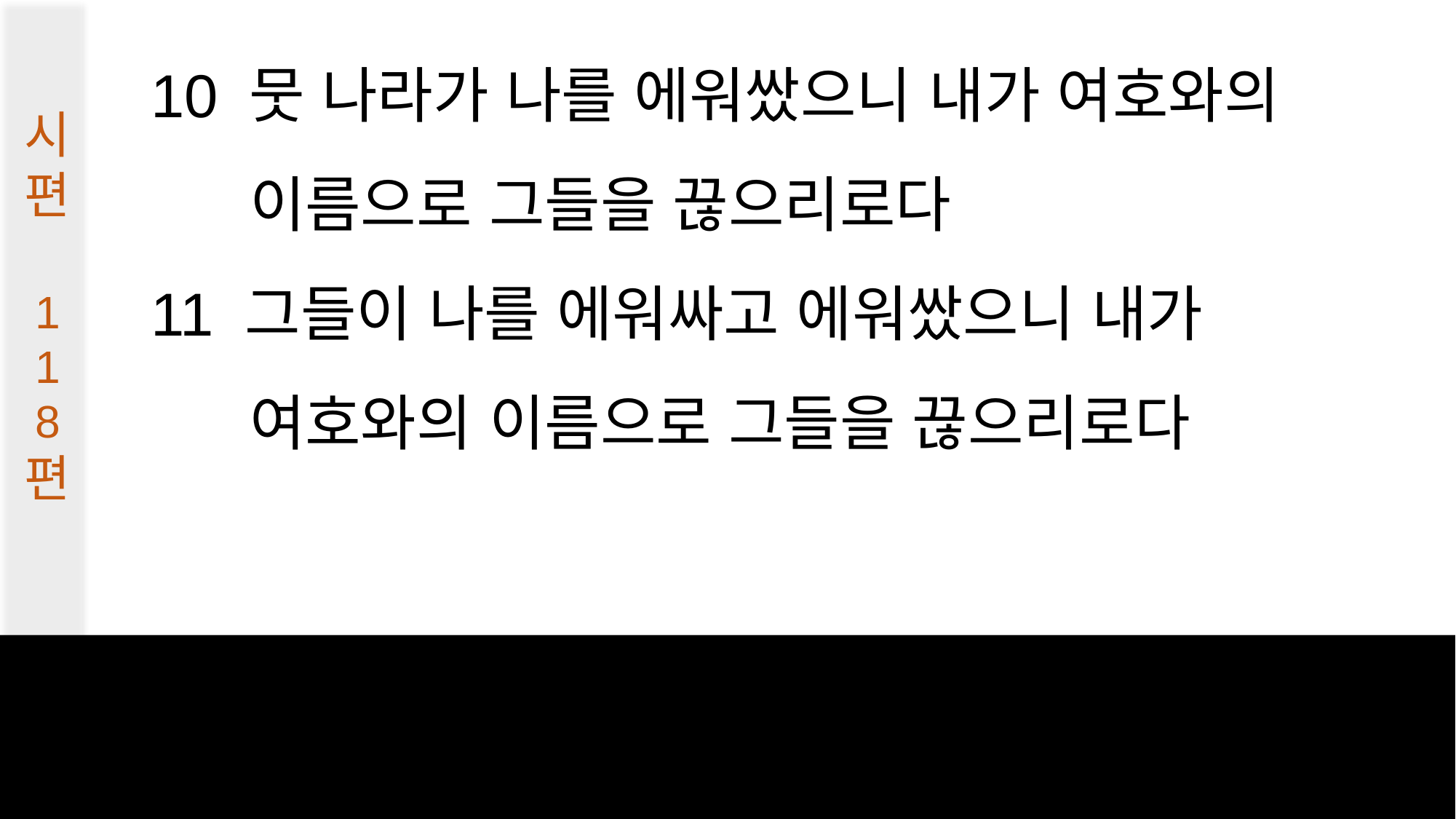

10 뭇 나라가 나를 에워쌌으니 내가 여호와의
     이름으로 그들을 끊으리로다
11 그들이 나를 에워싸고 에워쌌으니 내가
     여호와의 이름으로 그들을 끊으리로다
시편

1
1
8
편